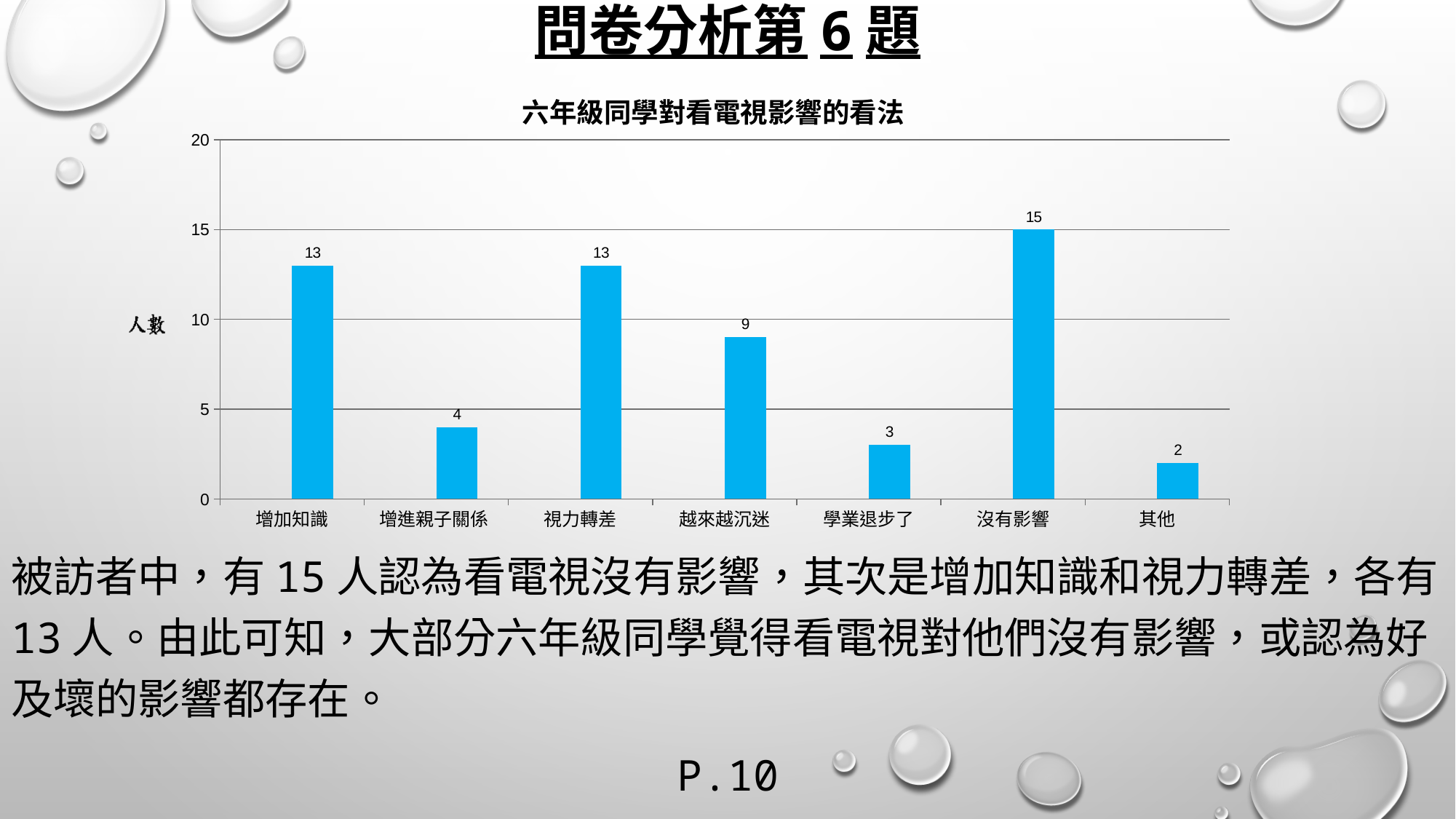

# 問卷分析第6題

### Chart: 六年級同學對看電視影響的看法

| Category |  |  |
|---|---|---|
| 增加知識 | None | 13.0 |
| 增進親子關係  | None | 4.0 |
| 視力轉差 | None | 13.0 |
| 越來越沉迷 | None | 9.0 |
| 學業退步了 | None | 3.0 |
| 沒有影響 | None | 15.0 |
| 其他 | None | 2.0 |
被訪者中，有15人認為看電視沒有影響，其次是增加知識和視力轉差，各有13人。由此可知，大部分六年級同學覺得看電視對他們沒有影響，或認為好及壞的影響都存在。
P.10